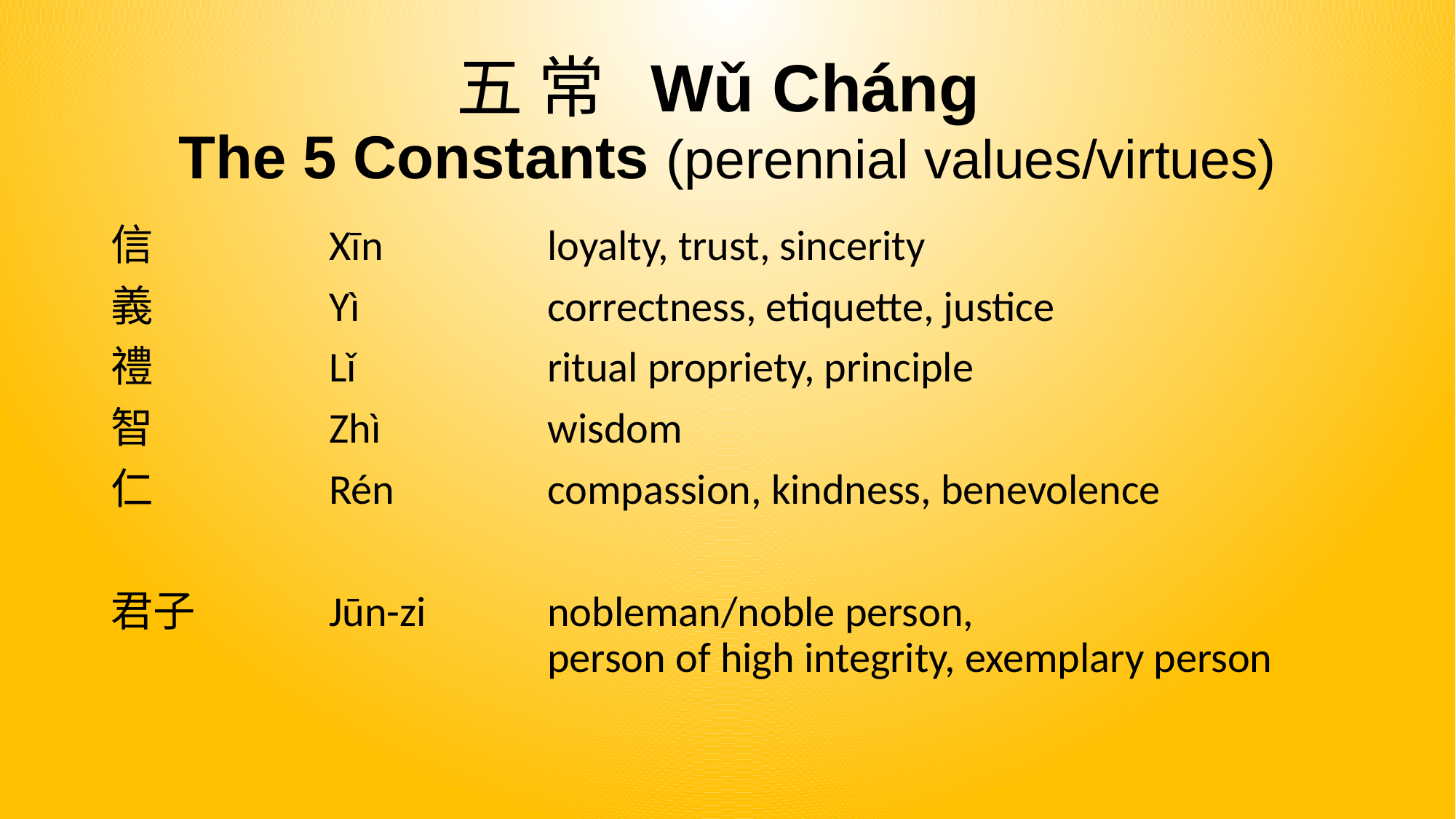

# 五 常  Wǔ Cháng The 5 Constants (perennial values/virtues)
信		Xīn		loyalty, trust, sincerity
義		Yì		correctness, etiquette, justice
禮		Lǐ		ritual propriety, principle
智		Zhì		wisdom
仁		Rén		compassion, kindness, benevolence

君子		Jūn-zi		nobleman/noble person,
				person of high integrity, exemplary person